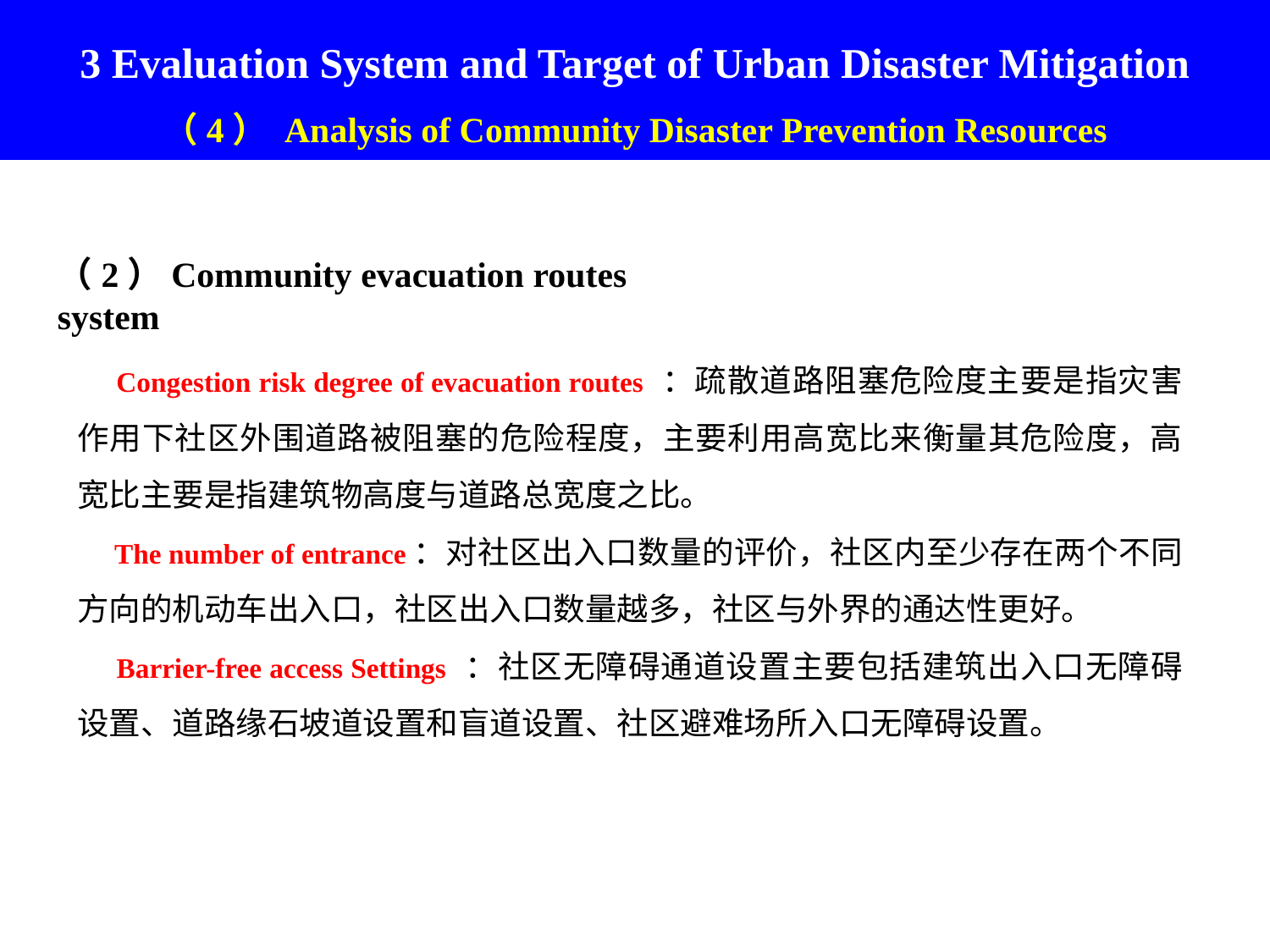

3 Evaluation System and Target of Urban Disaster Mitigation
（4） Analysis of Community Disaster Prevention Resources
（2）Community evacuation routes system
    Congestion risk degree of evacuation routes ：疏散道路阻塞危险度主要是指灾害作用下社区外围道路被阻塞的危险程度，主要利用高宽比来衡量其危险度，高宽比主要是指建筑物高度与道路总宽度之比。
    The number of entrance：对社区出入口数量的评价，社区内至少存在两个不同方向的机动车出入口，社区出入口数量越多，社区与外界的通达性更好。
    Barrier-free access Settings ：社区无障碍通道设置主要包括建筑出入口无障碍设置、道路缘石坡道设置和盲道设置、社区避难场所入口无障碍设置。